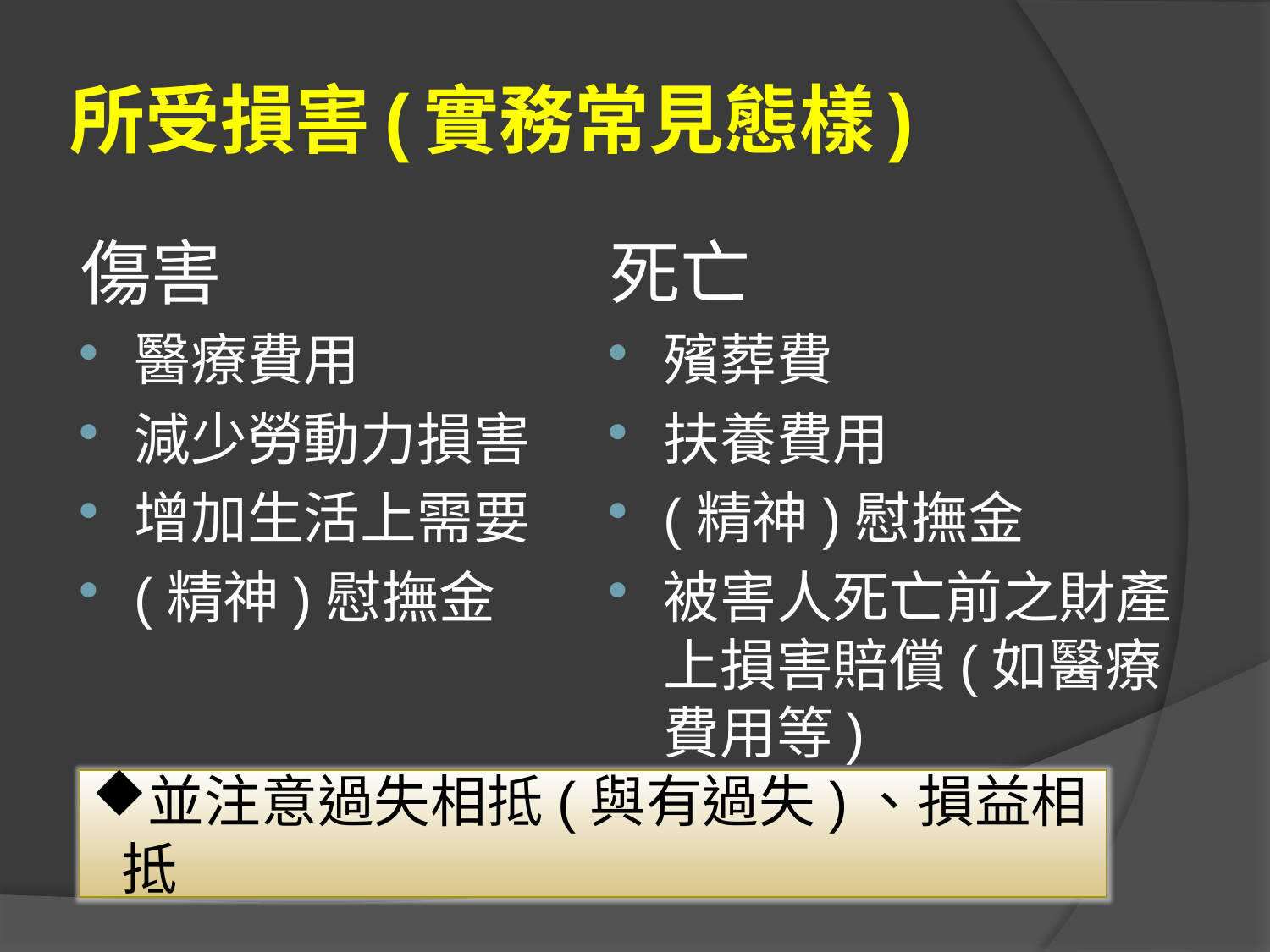

# 所受損害(實務常見態樣)
傷害
醫療費用
減少勞動力損害
增加生活上需要
(精神)慰撫金

死亡
殯葬費
扶養費用
(精神)慰撫金
被害人死亡前之財產上損害賠償(如醫療費用等)
並注意過失相抵(與有過失)、損益相抵